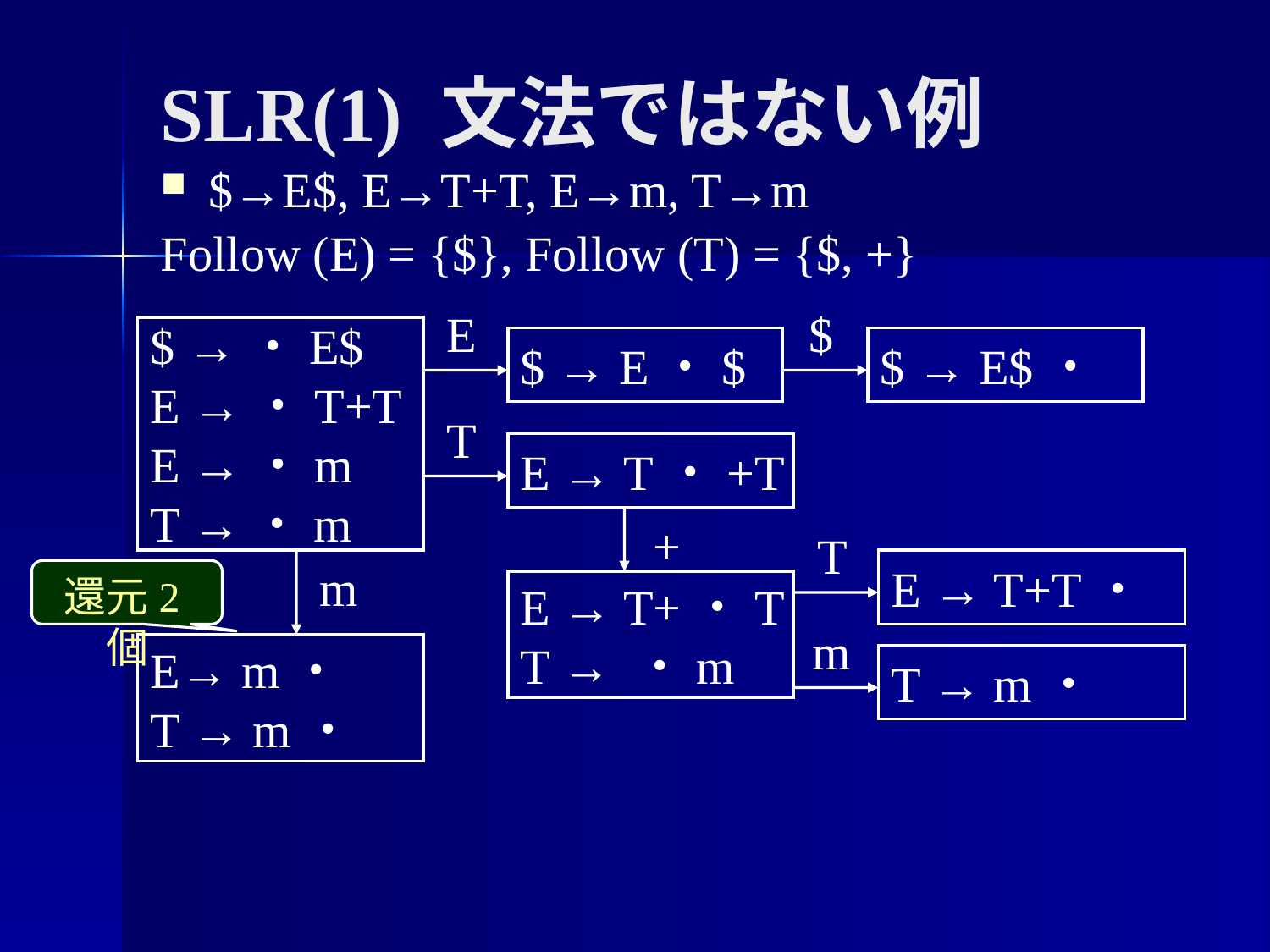

# SLR(1) 文法ではない例
$→E$, E→T+T, E→m, T→m
Follow (E) = {$}, Follow (T) = {$, +}
E
$ → E・$

$
$ → E$・

$ →・E$
E →・T+T
E →・m
T →・m
T
E → T・+T

+
E → T+・T
T → ・m
T
E → T+T・

m
E→ m・
T → m・
還元2個
m
T → m・